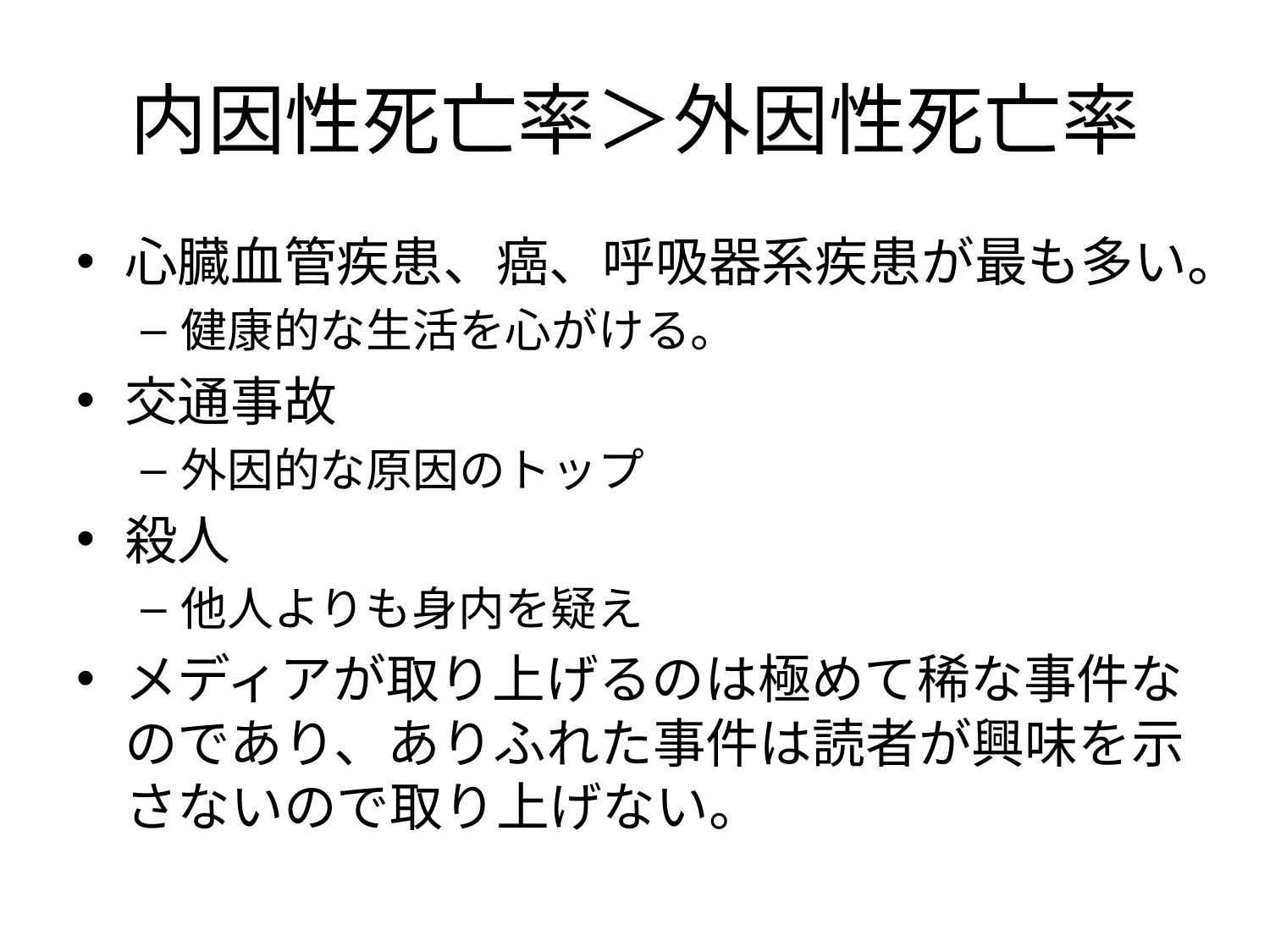

# 内因性死亡率＞外因性死亡率
心臓血管疾患、癌、呼吸器系疾患が最も多い。
健康的な生活を心がける。
交通事故
外因的な原因のトップ
殺人
他人よりも身内を疑え
メディアが取り上げるのは極めて稀な事件なのであり、ありふれた事件は読者が興味を示さないので取り上げない。